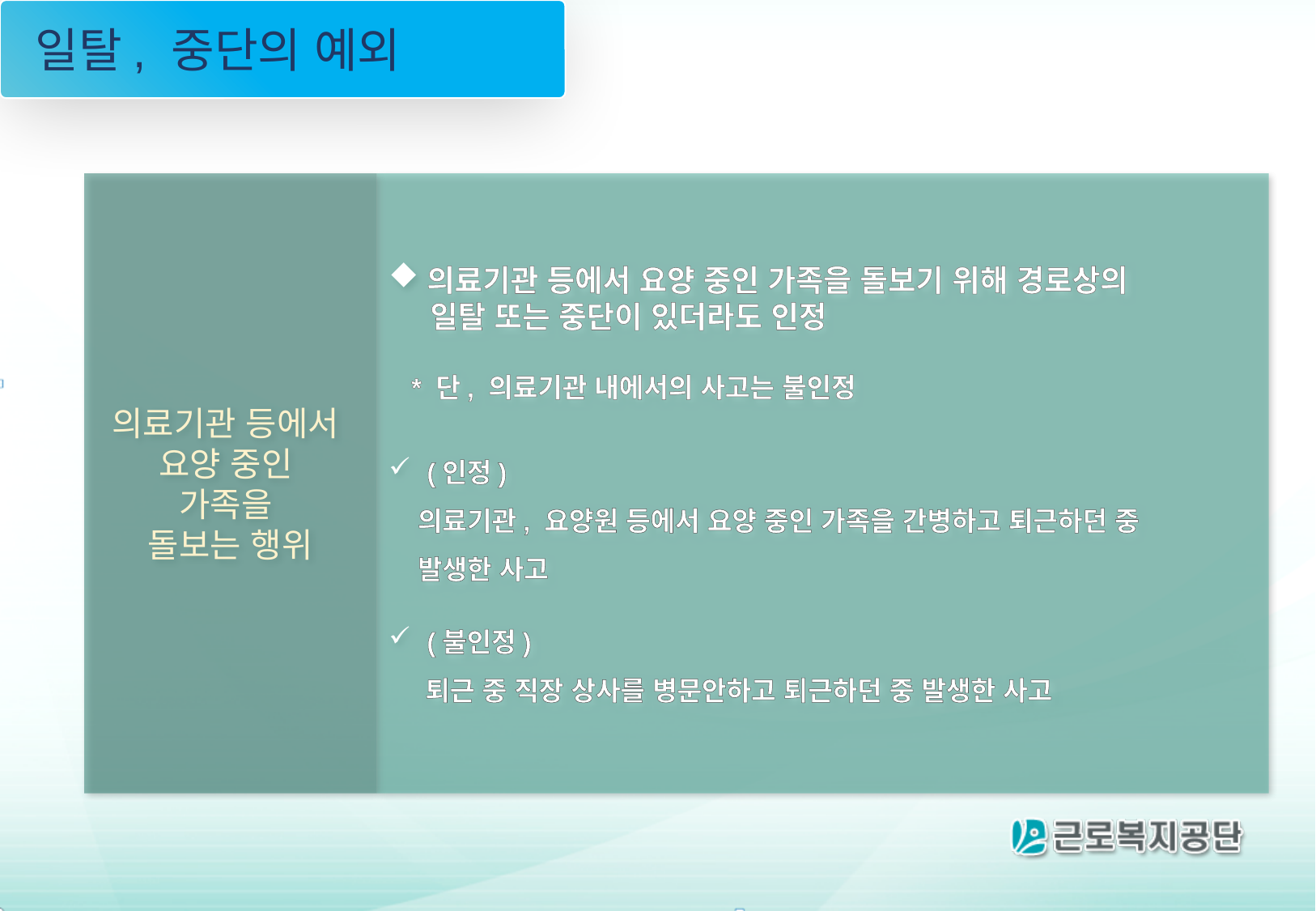

일탈, 중단의 예외
의료기관 등에서
요양 중인
가족을
돌보는 행위
의료기관 등에서 요양 중인 가족을 돌보기 위해 경로상의
    일탈 또는 중단이 있더라도 인정

   * 단, 의료기관 내에서의 사고는 불인정

(인정)
   의료기관, 요양원 등에서 요양 중인 가족을 간병하고 퇴근하던 중
   발생한 사고

(불인정)
    퇴근 중 직장 상사를 병문안하고 퇴근하던 중 발생한 사고